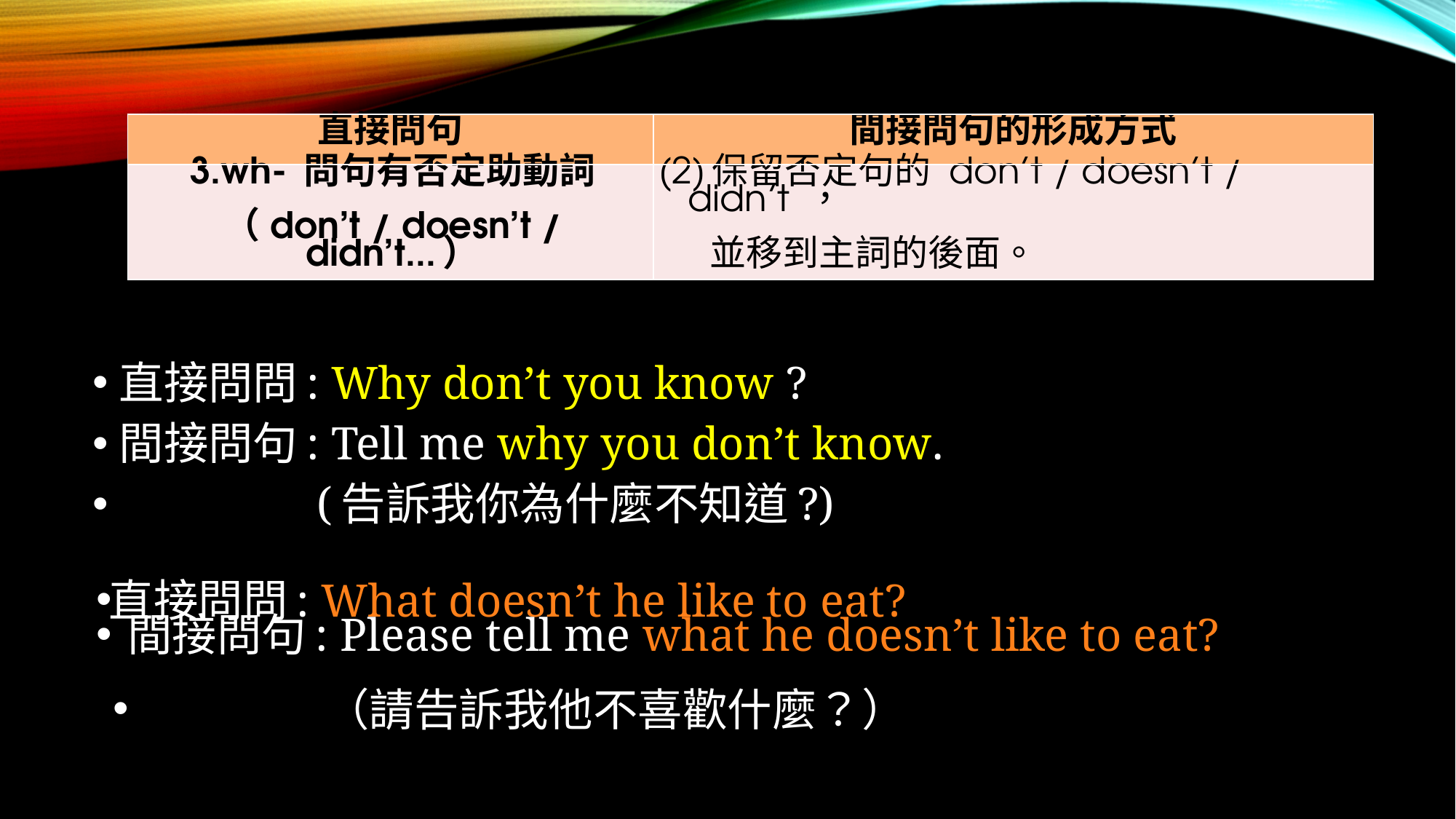

| 直接問句 | 間接問句的形成方式 |
| --- | --- |
| 3.wh- 問句有否定助動詞 （don’t / doesn’t / didn’t...） | (2)保留否定句的 don’t / doesn’t / didn’t ， 並移到主詞的後面。 |

直接問問: Why don’t you know ?
間接問句: Tell me why you don’t know.
                 (告訴我你為什麼不知道?)

直接問問: What doesn’t he like to eat?
 間接問句: Please tell me what he doesn’t like to eat?

                   （請告訴我他不喜歡什麼？）